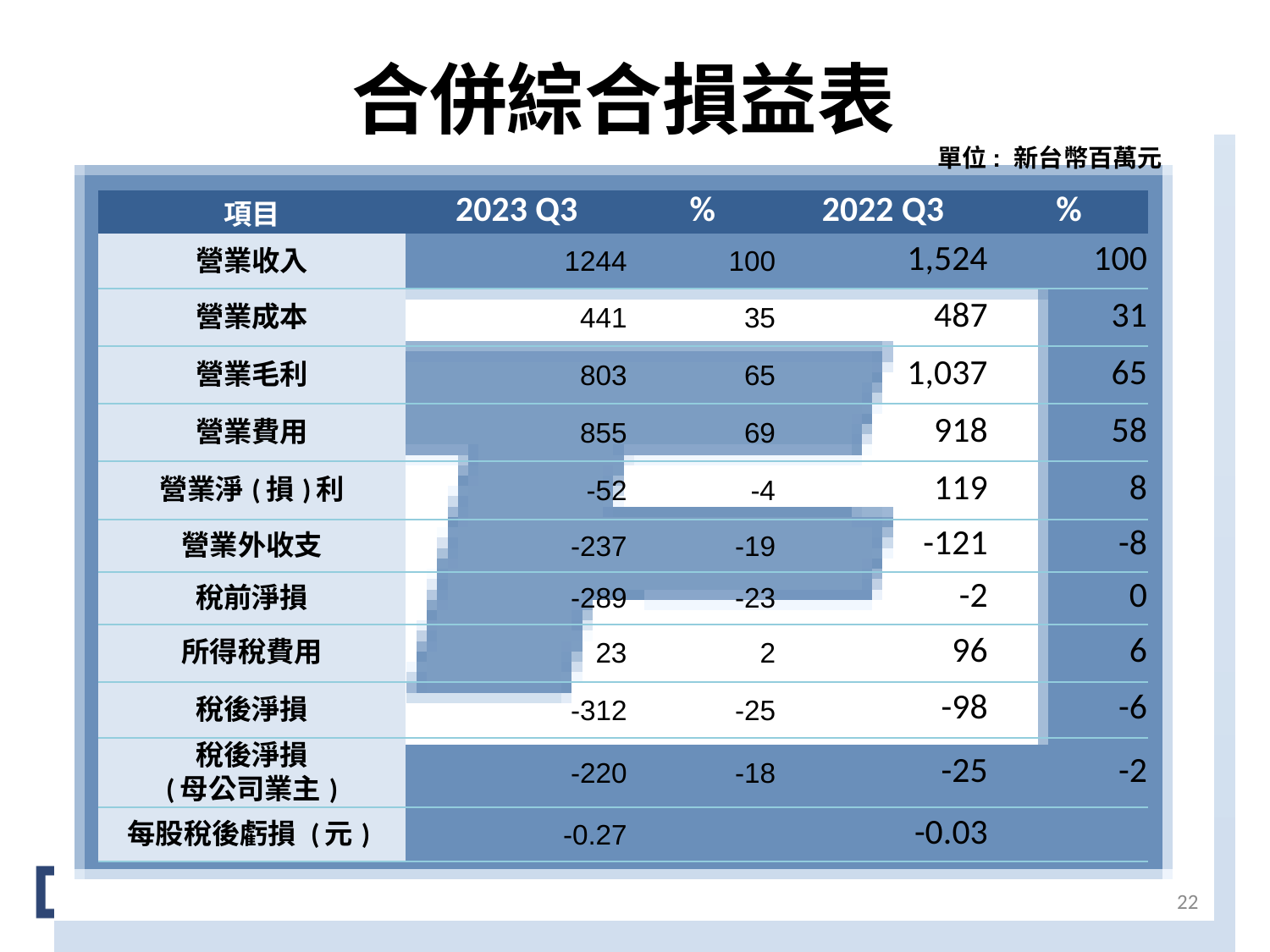

# 合併綜合損益表
單位: 新台幣百萬元
| 項目 | 2023 Q3 | % | 2022 Q3 | % |
| --- | --- | --- | --- | --- |
| 營業收入 | 1244 | 100 | 1,524 | 100 |
| 營業成本 | 441 | 35 | 487 | 31 |
| 營業毛利 | 803 | 65 | 1,037 | 65 |
| 營業費用 | 855 | 69 | 918 | 58 |
| 營業淨(損)利 | -52 | -4 | 119 | 8 |
| 營業外收支 | -237 | -19 | -121 | -8 |
| 稅前淨損 | -289 | -23 | -2 | 0 |
| 所得稅費用 | 23 | 2 | 96 | 6 |
| 稅後淨損 | -312 | -25 | -98 | -6 |
| 稅後淨損 (母公司業主) | -220 | -18 | -25 | -2 |
| 每股稅後虧損 (元) | -0.27 |  | -0.03 |  |
22